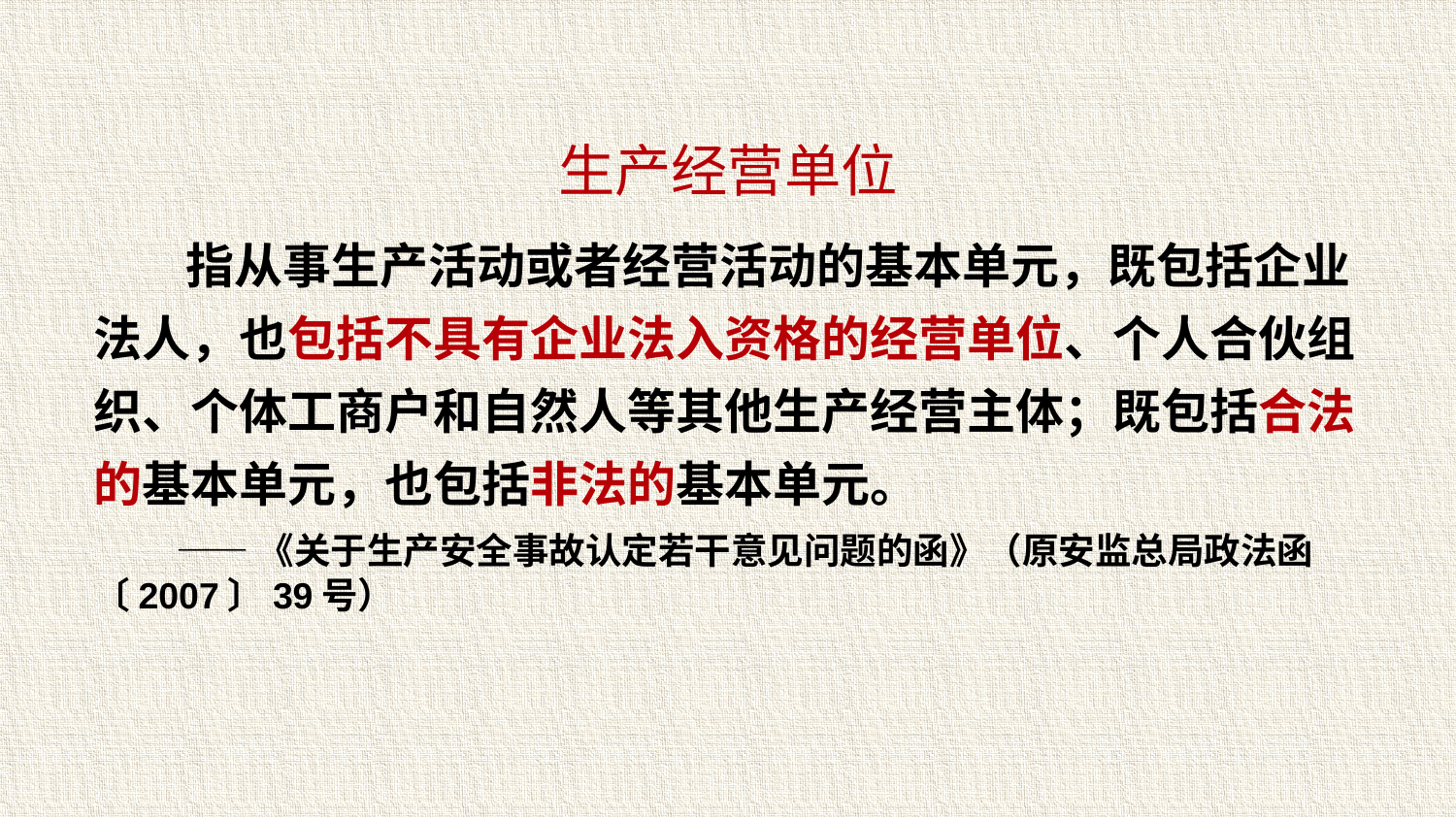

生产经营单位
         指从事生产活动或者经营活动的基本单元，既包括企业法人，也包括不具有企业法入资格的经营单位、个人合伙组织、个体工商户和自然人等其他生产经营主体；既包括合法的基本单元，也包括非法的基本单元。
         ——《关于生产安全事故认定若干意见问题的函》（原安监总局政法函〔2007〕39号）